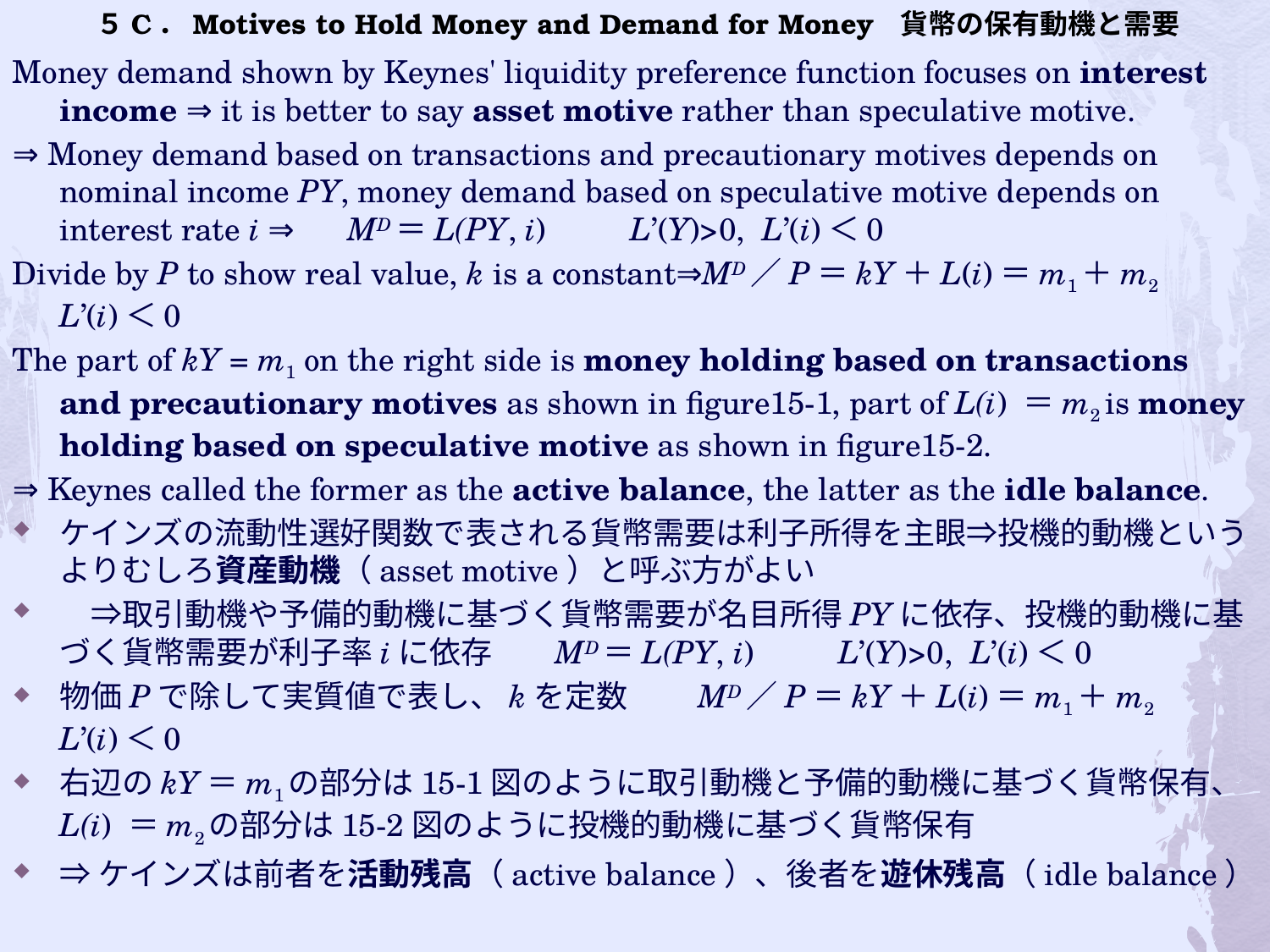

# ５C．Motives to Hold Money and Demand for Money  貨幣の保有動機と需要
Money demand shown by Keynes' liquidity preference function focuses on interest income ⇒ it is better to say asset motive rather than speculative motive.
⇒ Money demand based on transactions and precautionary motives depends on nominal income PY, money demand based on speculative motive depends on interest rate i ⇒　 MD＝L(PY, i)　　 L’(Y)>0,  L’(i)＜0
Divide by P to show real value, k is a constant⇒MD／P＝kY＋L(i)＝m1＋m2　L’(i)＜0
The part of kY = m1 on the right side is money holding based on transactions and precautionary motives as shown in figure15-1, part of L(i) ＝m2 is money holding based on speculative motive as shown in figure15-2.
⇒ Keynes called the former as the active balance, the latter as the idle balance.
ケインズの流動性選好関数で表される貨幣需要は利子所得を主眼⇒投機的動機というよりむしろ資産動機（asset motive）と呼ぶ方がよい
　⇒取引動機や予備的動機に基づく貨幣需要が名目所得PYに依存、投機的動機に基づく貨幣需要が利子率iに依存        MD＝L(PY, i)　　 L’(Y)>0,  L’(i)＜0
物価Pで除して実質値で表し、kを定数　　MD／P＝kY＋L(i)＝m1＋m2　　L’(i)＜0
右辺のkY＝m1の部分は15-1図のように取引動機と予備的動機に基づく貨幣保有、L(i) ＝m2の部分は15-2図のように投機的動機に基づく貨幣保有
⇒ケインズは前者を活動残高（active balance）、後者を遊休残高（idle balance）